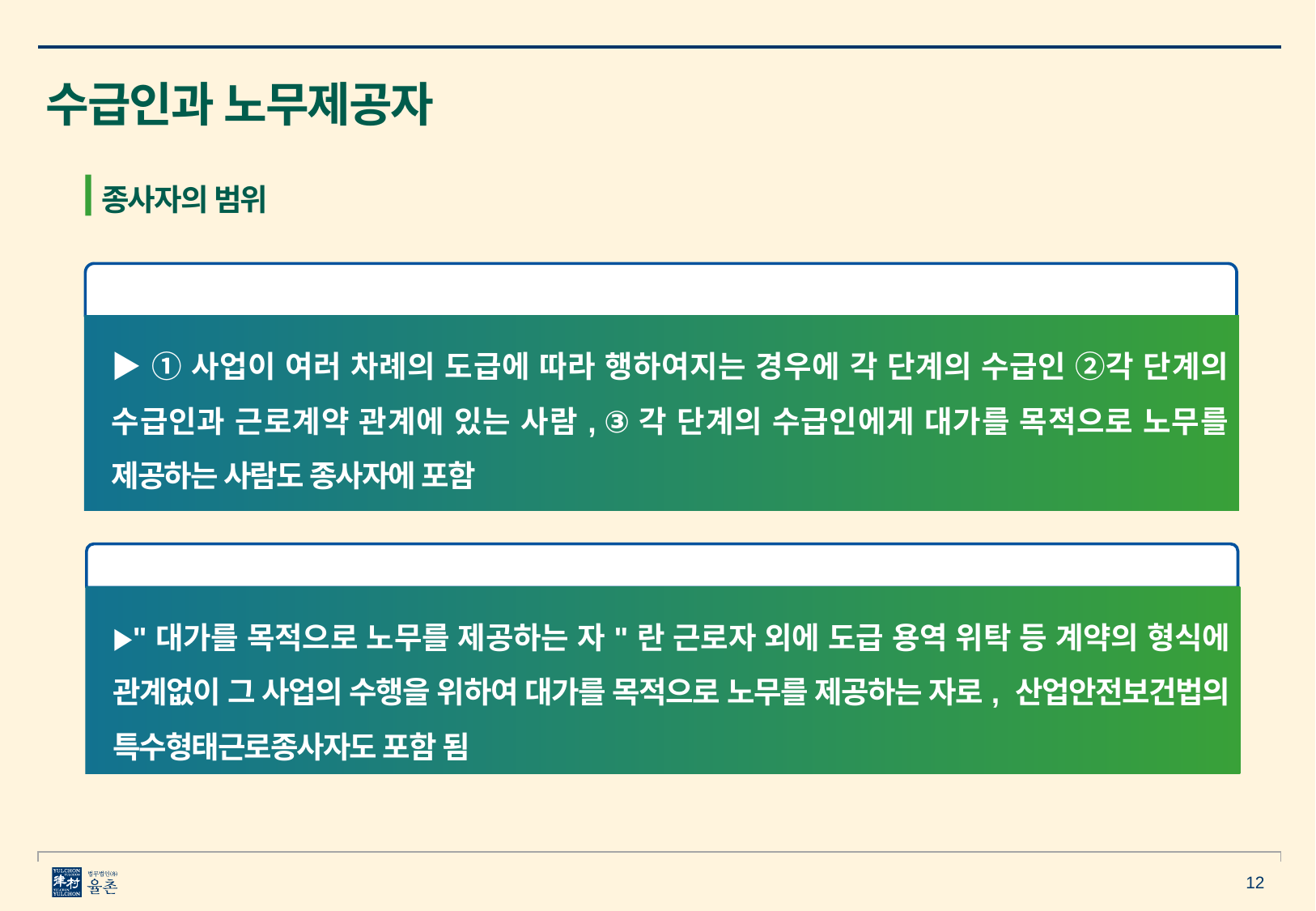

수급인과 노무제공자

종사자의 범위

▶ ①사업이 여러 차례의 도급에 따라 행하여지는 경우에 각 단계의 수급인 ②각 단계의 수급인과 근로계약 관계에 있는 사람, ③각 단계의 수급인에게 대가를 목적으로 노무를 제공하는 사람도 종사자에 포함

▶"대가를 목적으로 노무를 제공하는 자"란 근로자 외에 도급 용역 위탁 등 계약의 형식에 관계없이 그 사업의 수행을 위하여 대가를 목적으로 노무를 제공하는 자로, 산업안전보건법의 특수형태근로종사자도 포함 됨
12